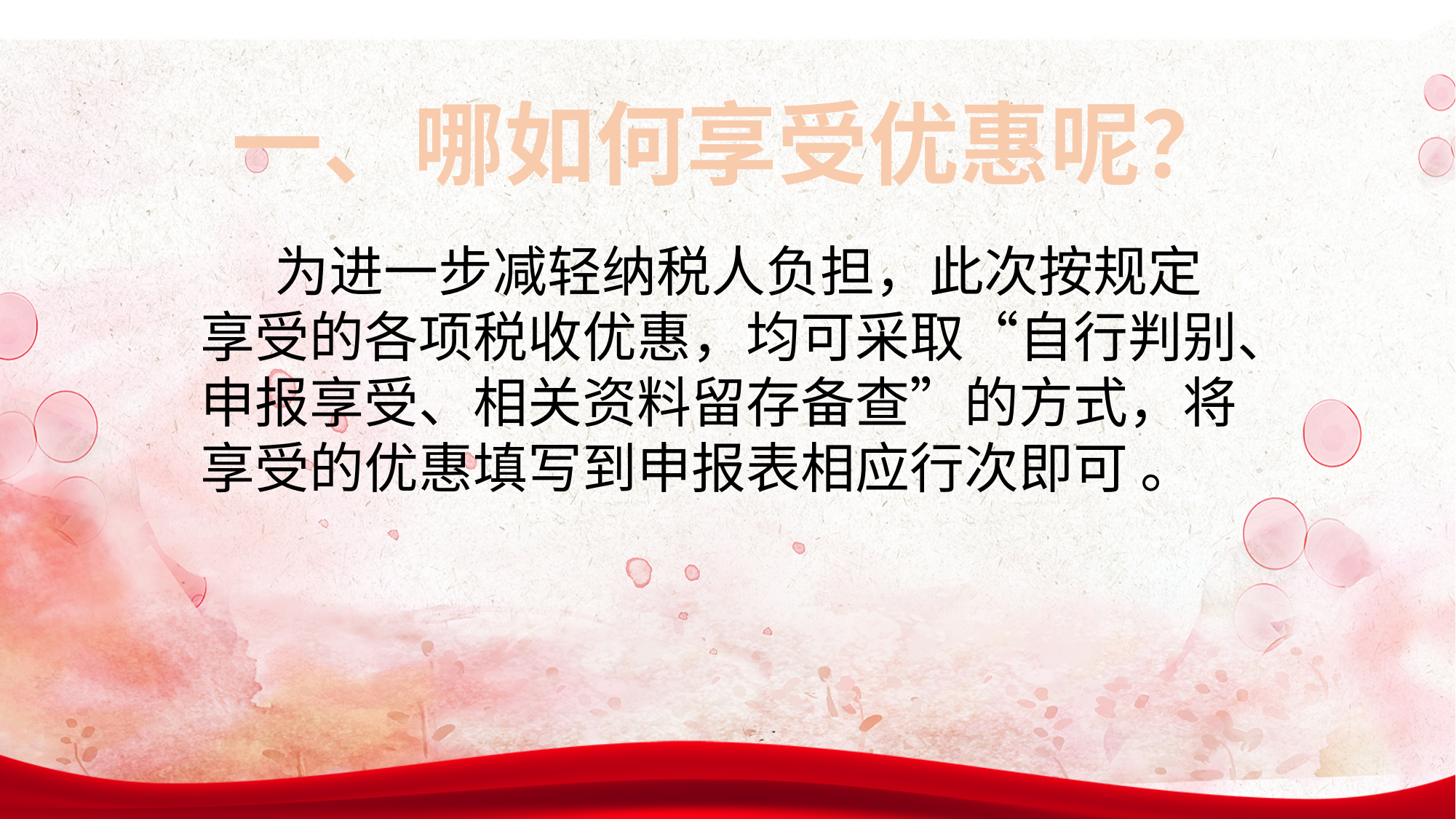

一、哪如何享受优惠呢？
           为进一步减轻纳税人负担，此次按规定享受的各项税收优惠，均可采取“自行判别、申报享受、相关资料留存备查”的方式，将享受的优惠填写到申报表相应行次即可 。